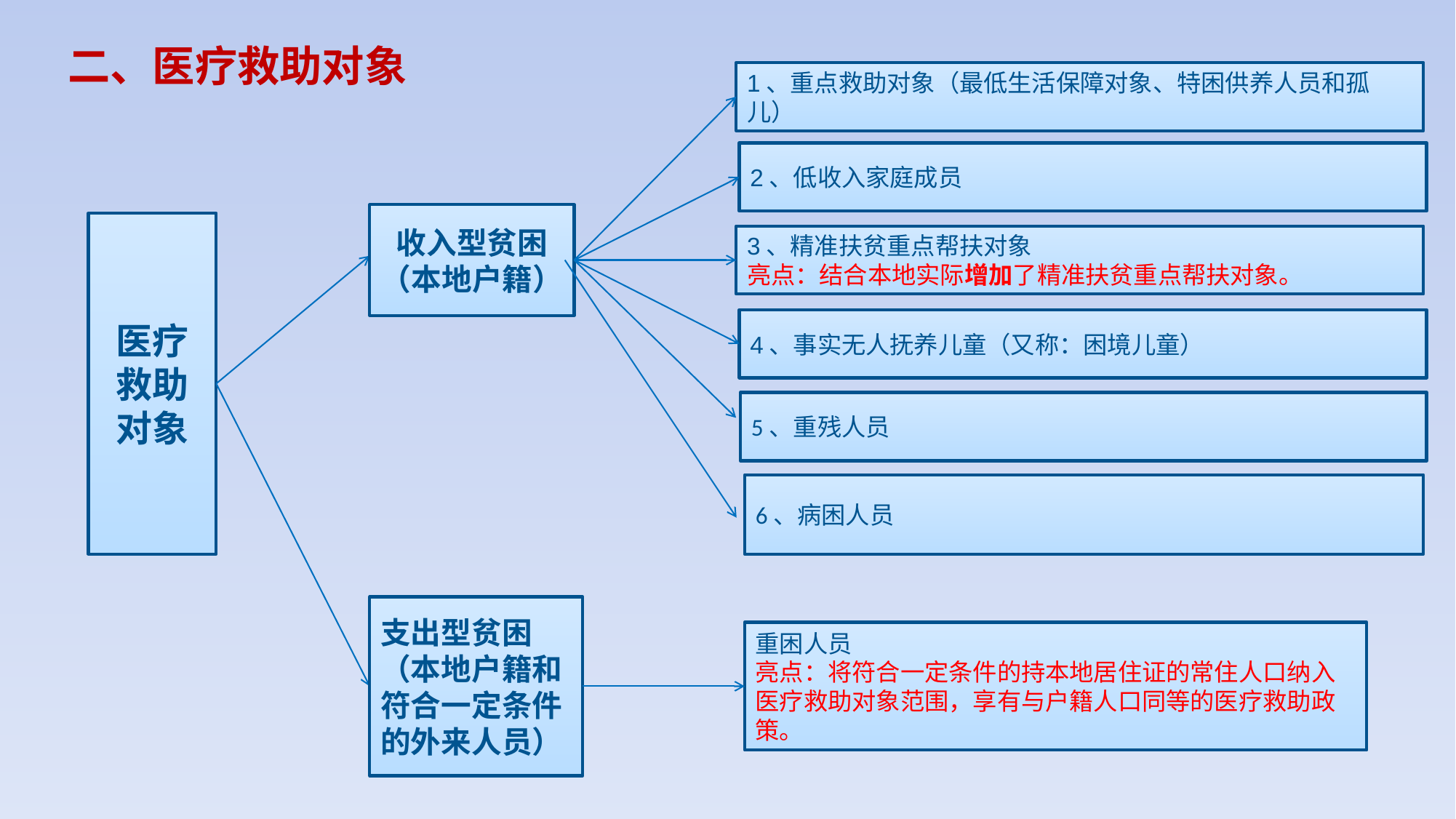

二、医疗救助对象
1、重点救助对象（最低生活保障对象、特困供养人员和孤儿）
2、低收入家庭成员
收入型贫困（本地户籍）
医疗救助对象
3、精准扶贫重点帮扶对象
亮点：结合本地实际增加了精准扶贫重点帮扶对象。
4、事实无人抚养儿童（又称：困境儿童）
5、重残人员
6、病困人员
支出型贫困（本地户籍和符合一定条件的外来人员）
重困人员
亮点：将符合一定条件的持本地居住证的常住人口纳入医疗救助对象范围，享有与户籍人口同等的医疗救助政策。